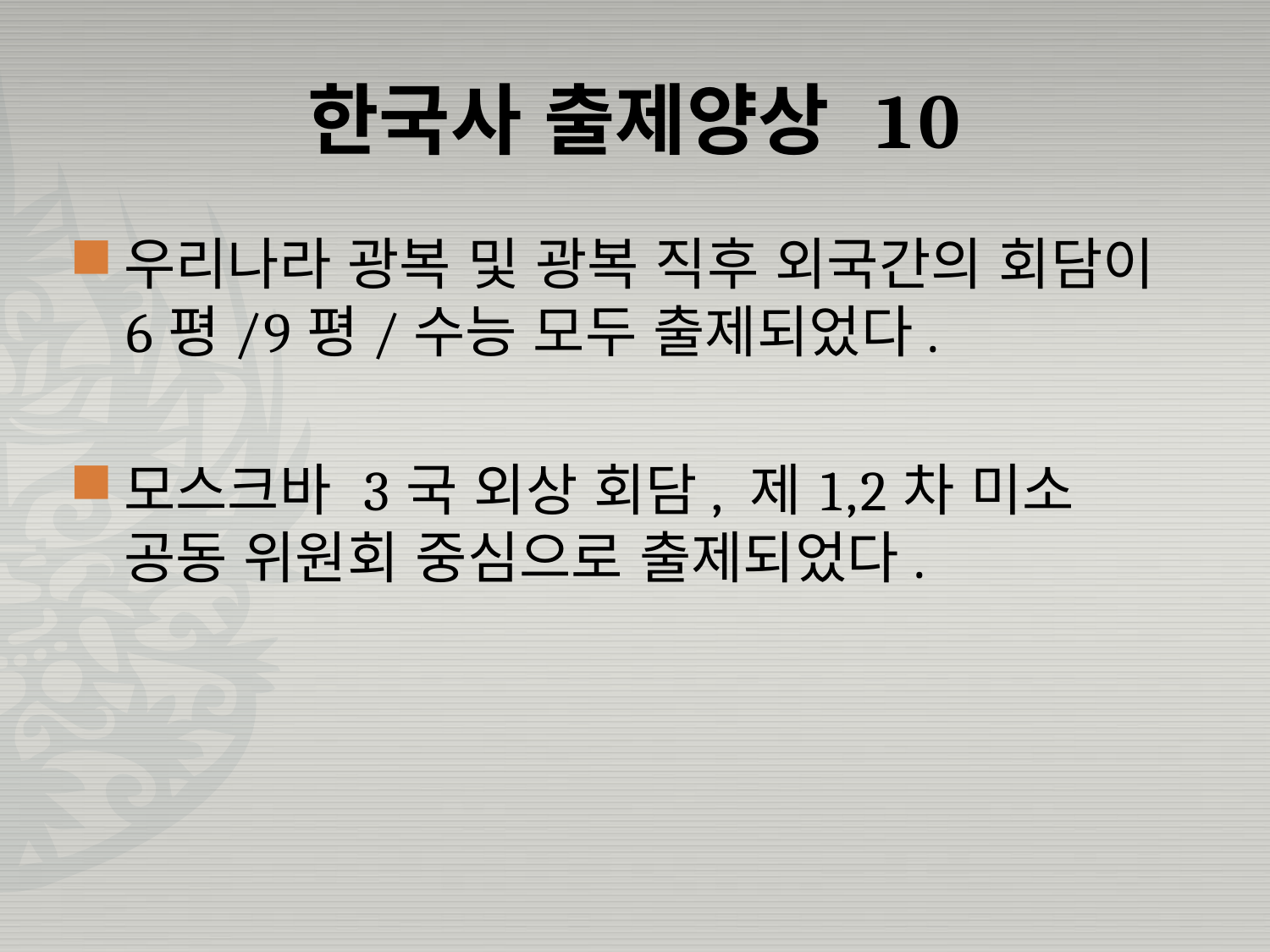

# 한국사 출제양상 10
우리나라 광복 및 광복 직후 외국간의 회담이 6평/9평/수능 모두 출제되었다.

모스크바 3국 외상 회담, 제1,2차 미소 공동 위원회 중심으로 출제되었다.